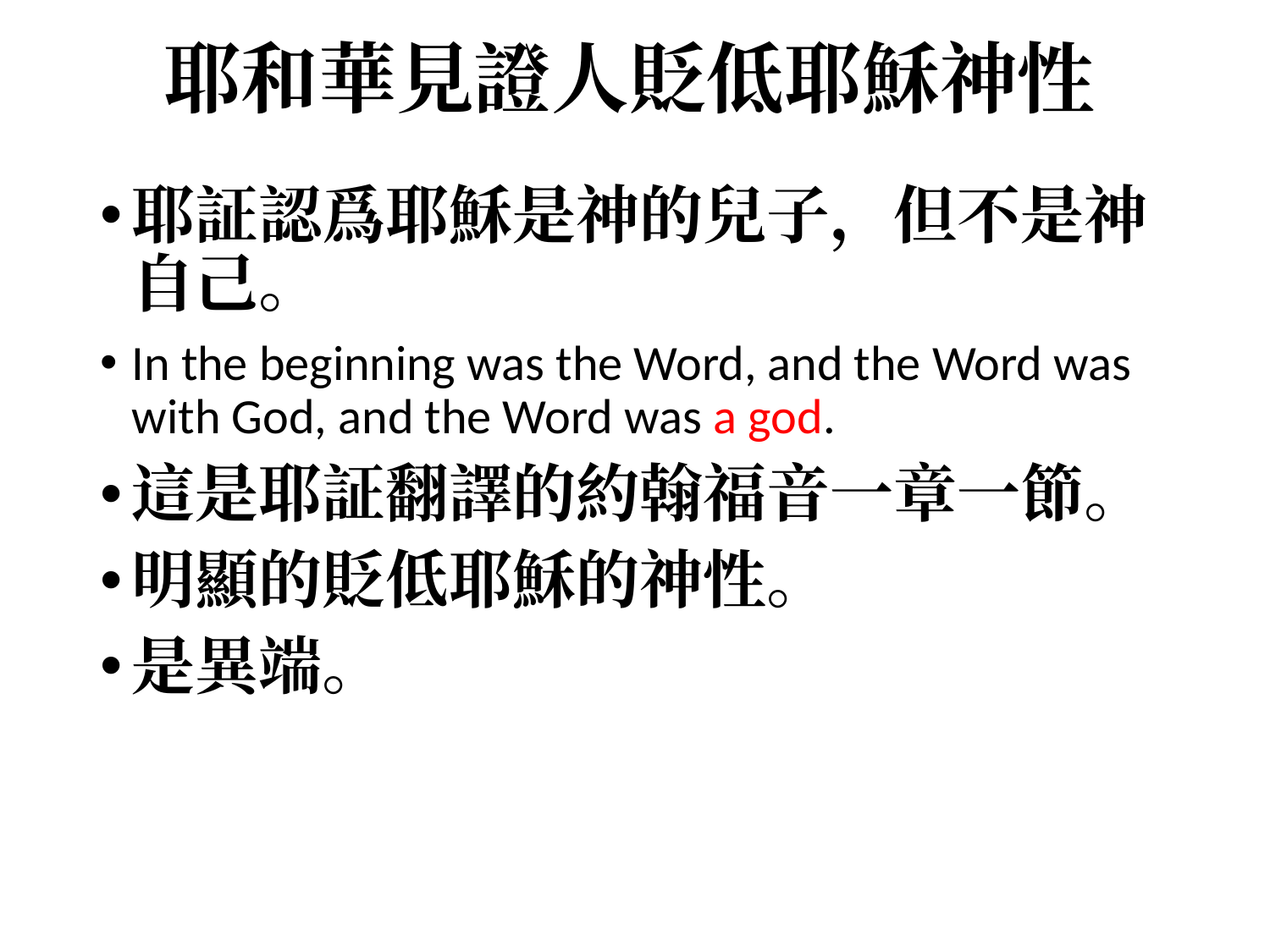

# 耶和華見證人貶低耶穌神性
耶証認爲耶穌是神的兒子，但不是神自己。
In the beginning was the Word, and the Word was with God, and the Word was a god.
這是耶証翻譯的約翰福音一章一節。
明顯的貶低耶穌的神性。
是異端。